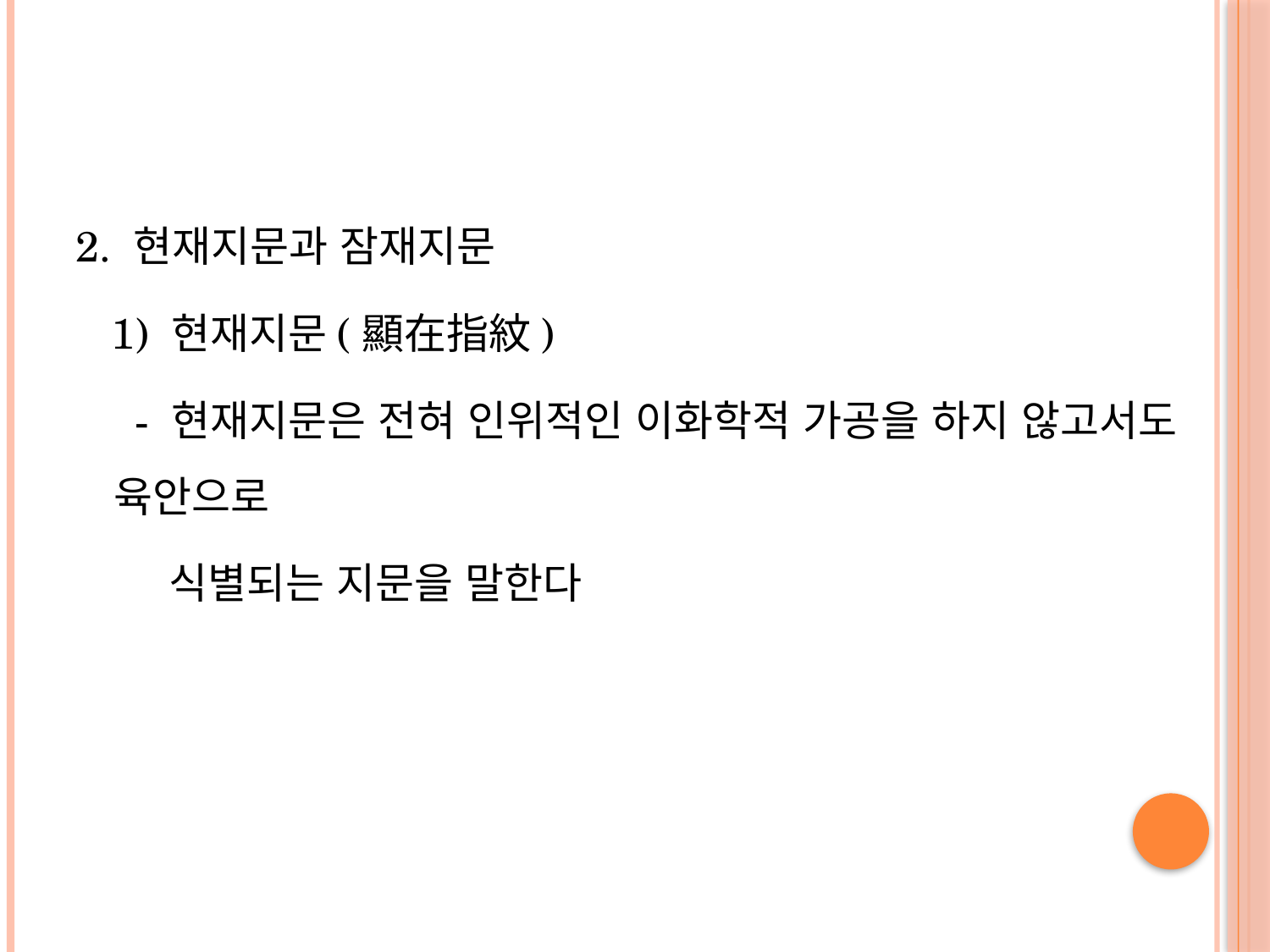

#
2. 현재지문과 잠재지문
   1) 현재지문(顯在指紋)
     - 현재지문은 전혀 인위적인 이화학적 가공을 하지 않고서도 육안으로
       식별되는 지문을 말한다